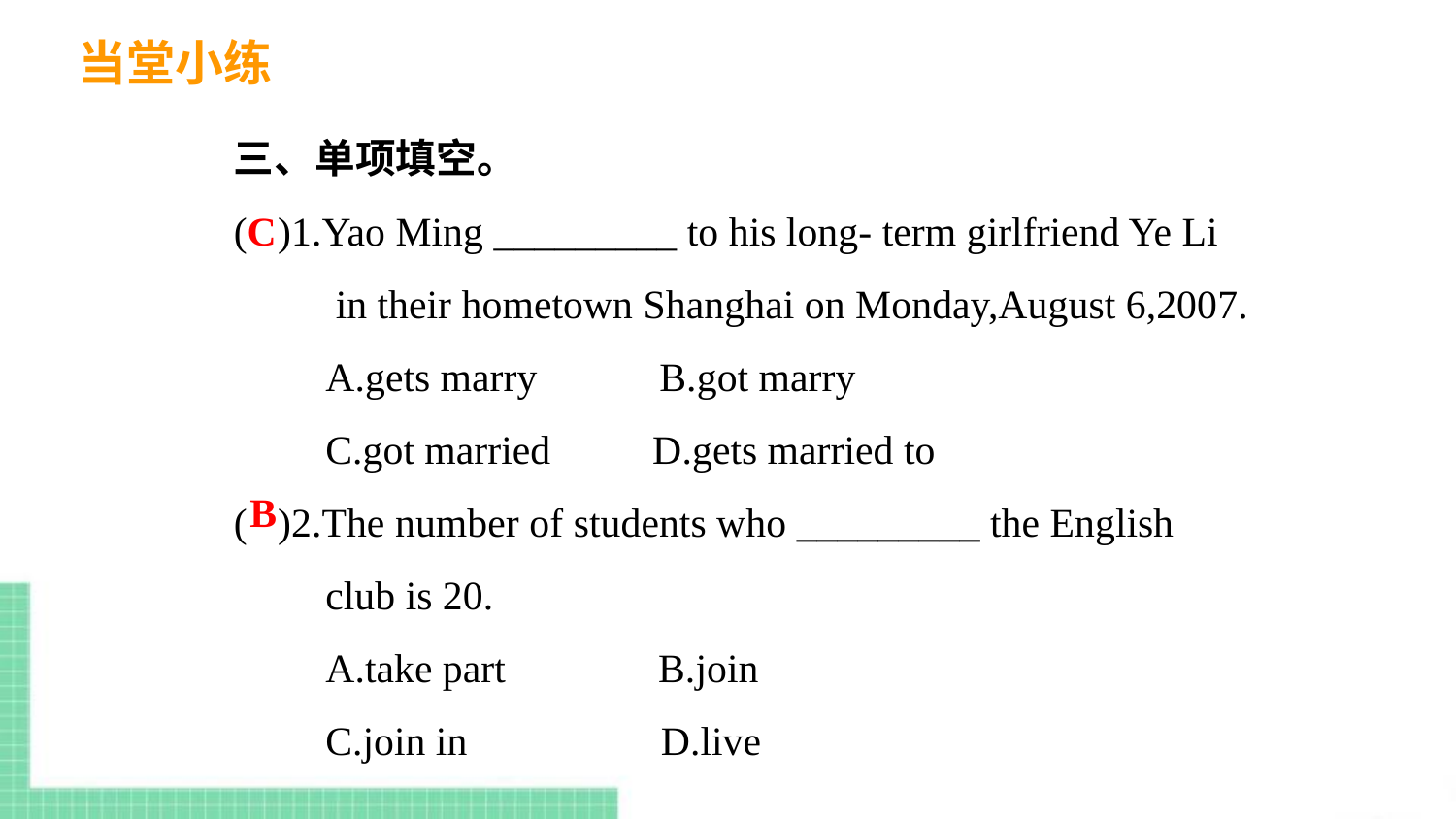

当堂小练
三、单项填空。
(   )1.Yao Ming _________ to his long- term girlfriend Ye Li
          in their hometown Shanghai on Monday,August 6,2007.
         A.gets marry            B.got marry
         C.got married          D.gets married to
(   )2.The number of students who _________ the English
         club is 20.
         A.take part               B.join
         C.join in                   D.live
C
B